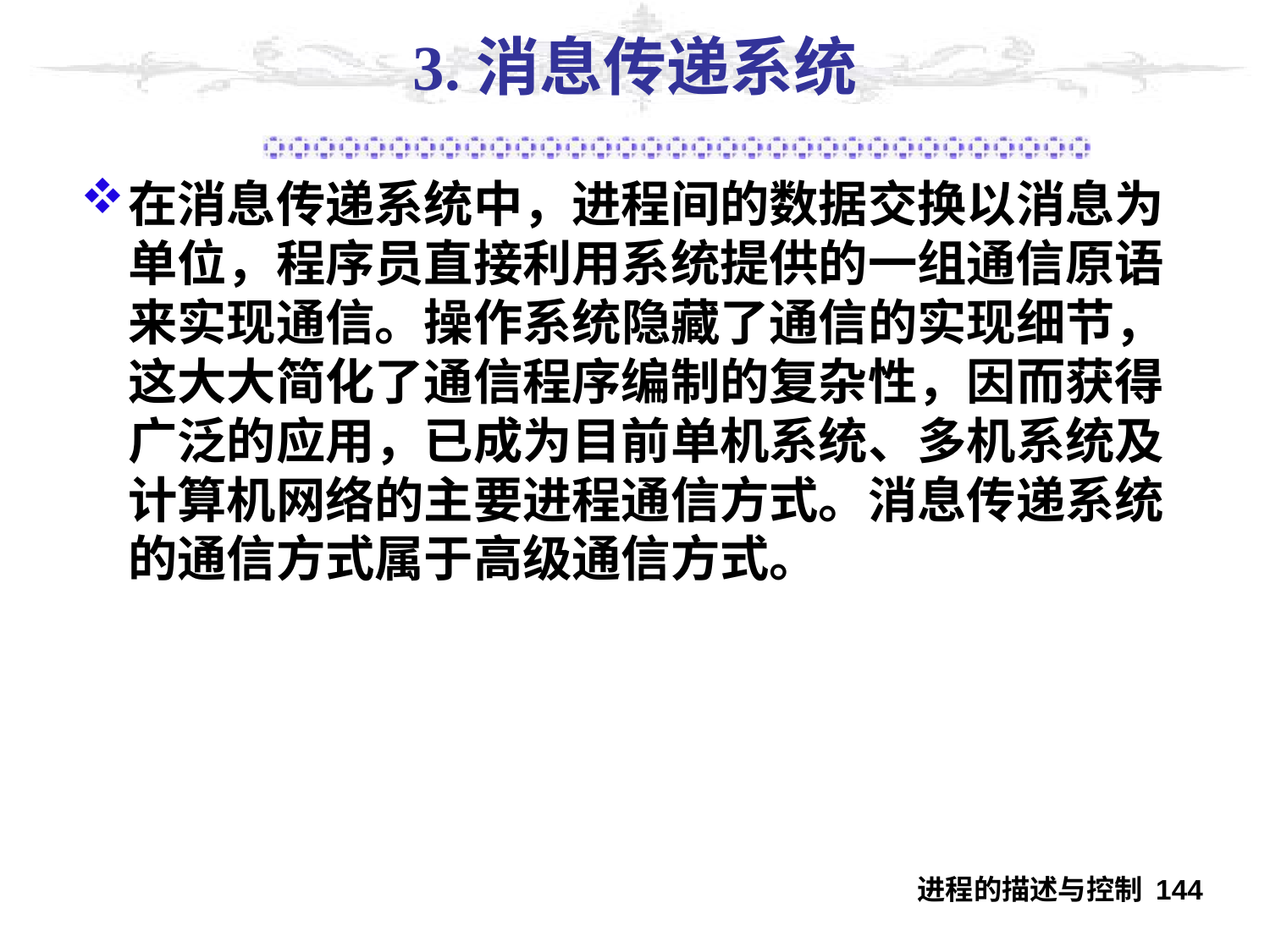

# 3.消息传递系统
在消息传递系统中，进程间的数据交换以消息为单位，程序员直接利用系统提供的一组通信原语来实现通信。操作系统隐藏了通信的实现细节，这大大简化了通信程序编制的复杂性，因而获得广泛的应用，已成为目前单机系统、多机系统及计算机网络的主要进程通信方式。消息传递系统的通信方式属于高级通信方式。